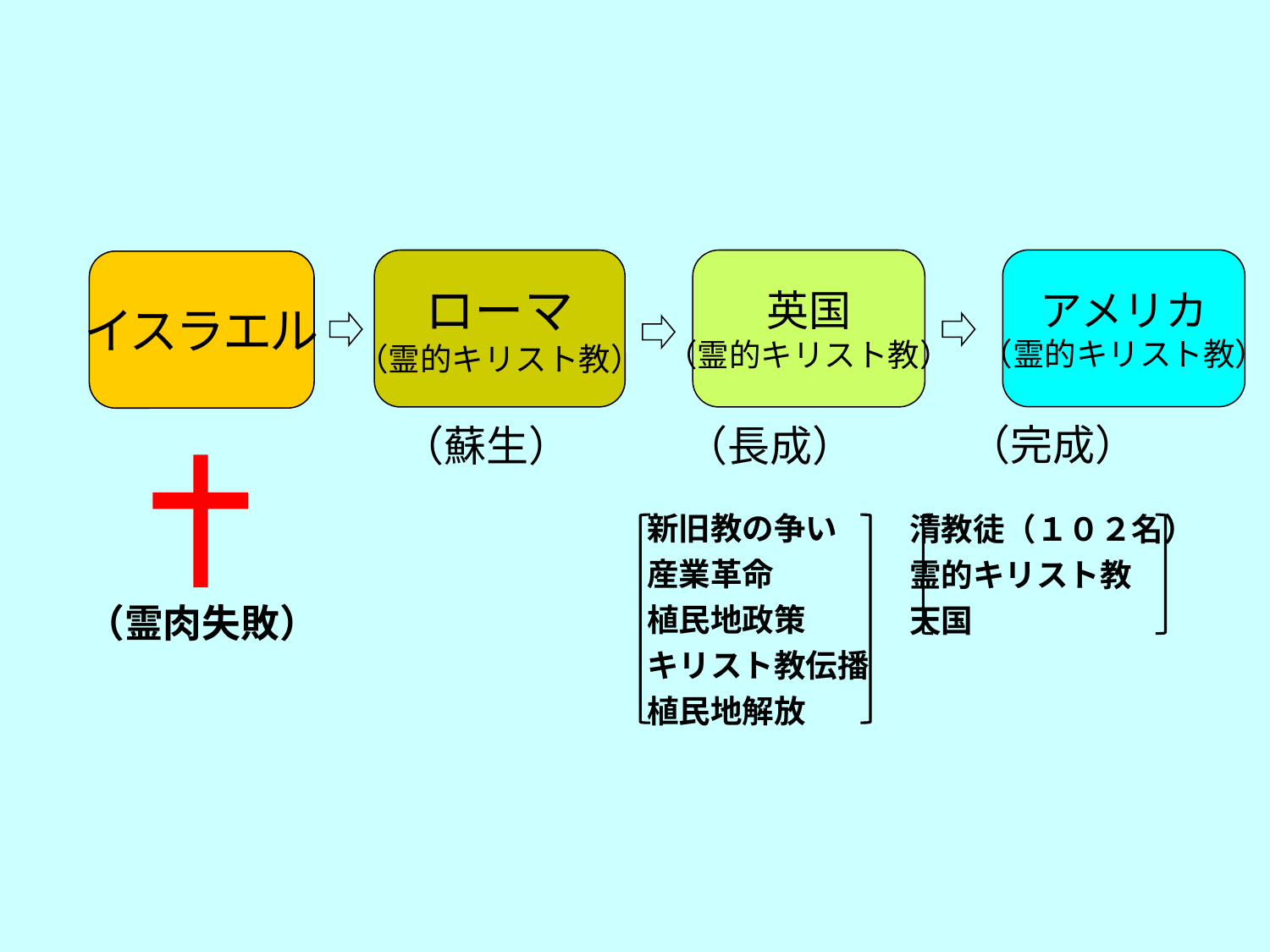

アメリカ
（霊的キリスト教）
ローマ
（霊的キリスト教）
英国
（霊的キリスト教）
イスラエル

（完成）
（蘇生）
（長成）

新旧教の争い
産業革命
植民地政策
キリスト教伝播
植民地解放
清教徒（１０２名）
霊的キリスト教
天国

（霊肉失敗）